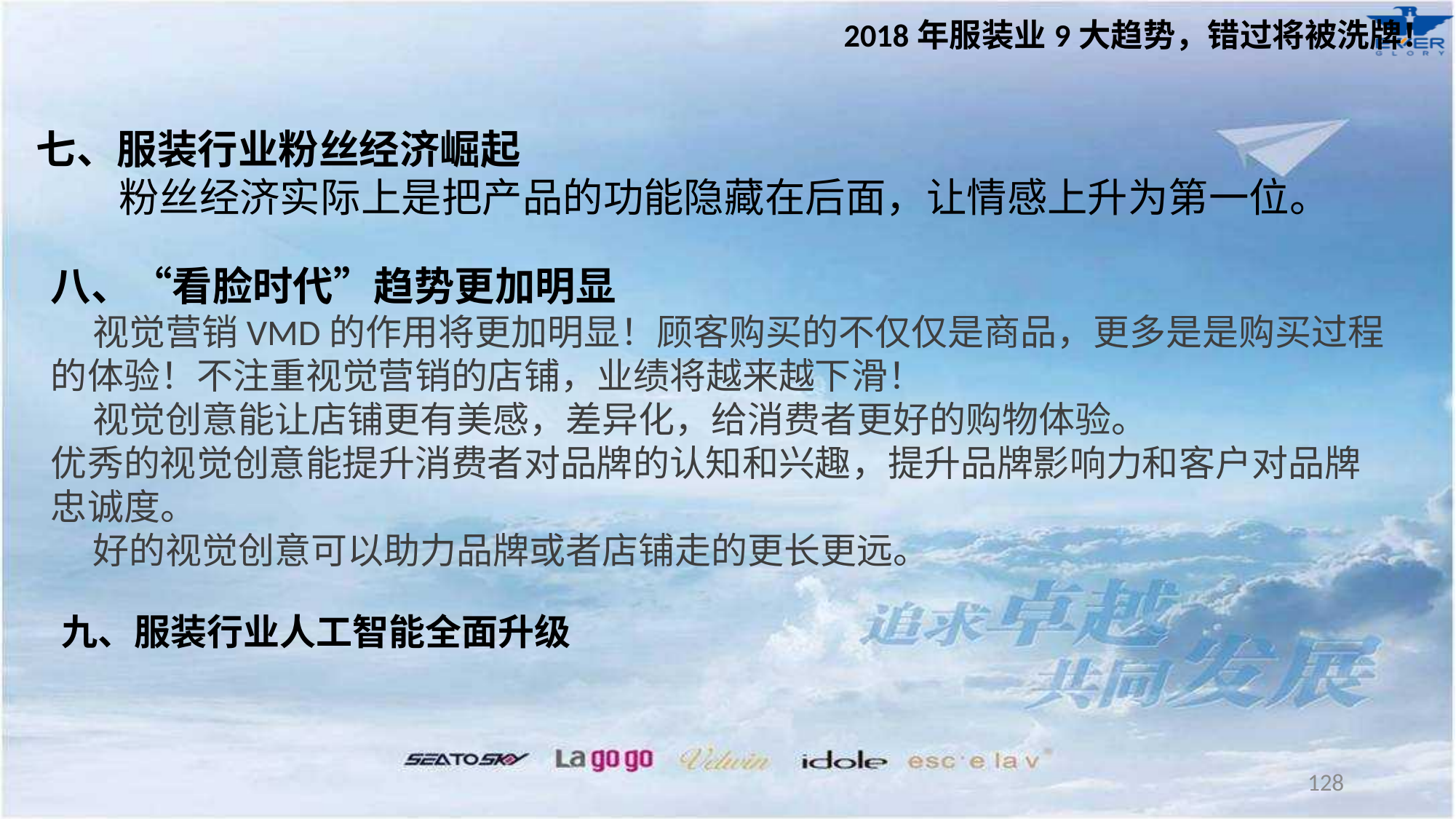

2018年服装业9大趋势，错过将被洗牌！
七、服装行业粉丝经济崛起
        粉丝经济实际上是把产品的功能隐藏在后面，让情感上升为第一位。
八、“看脸时代”趋势更加明显
    视觉营销VMD的作用将更加明显！顾客购买的不仅仅是商品，更多是是购买过程的体验！不注重视觉营销的店铺，业绩将越来越下滑！
    视觉创意能让店铺更有美感，差异化，给消费者更好的购物体验。
优秀的视觉创意能提升消费者对品牌的认知和兴趣，提升品牌影响力和客户对品牌忠诚度。
    好的视觉创意可以助力品牌或者店铺走的更长更远。
九、服装行业人工智能全面升级
128